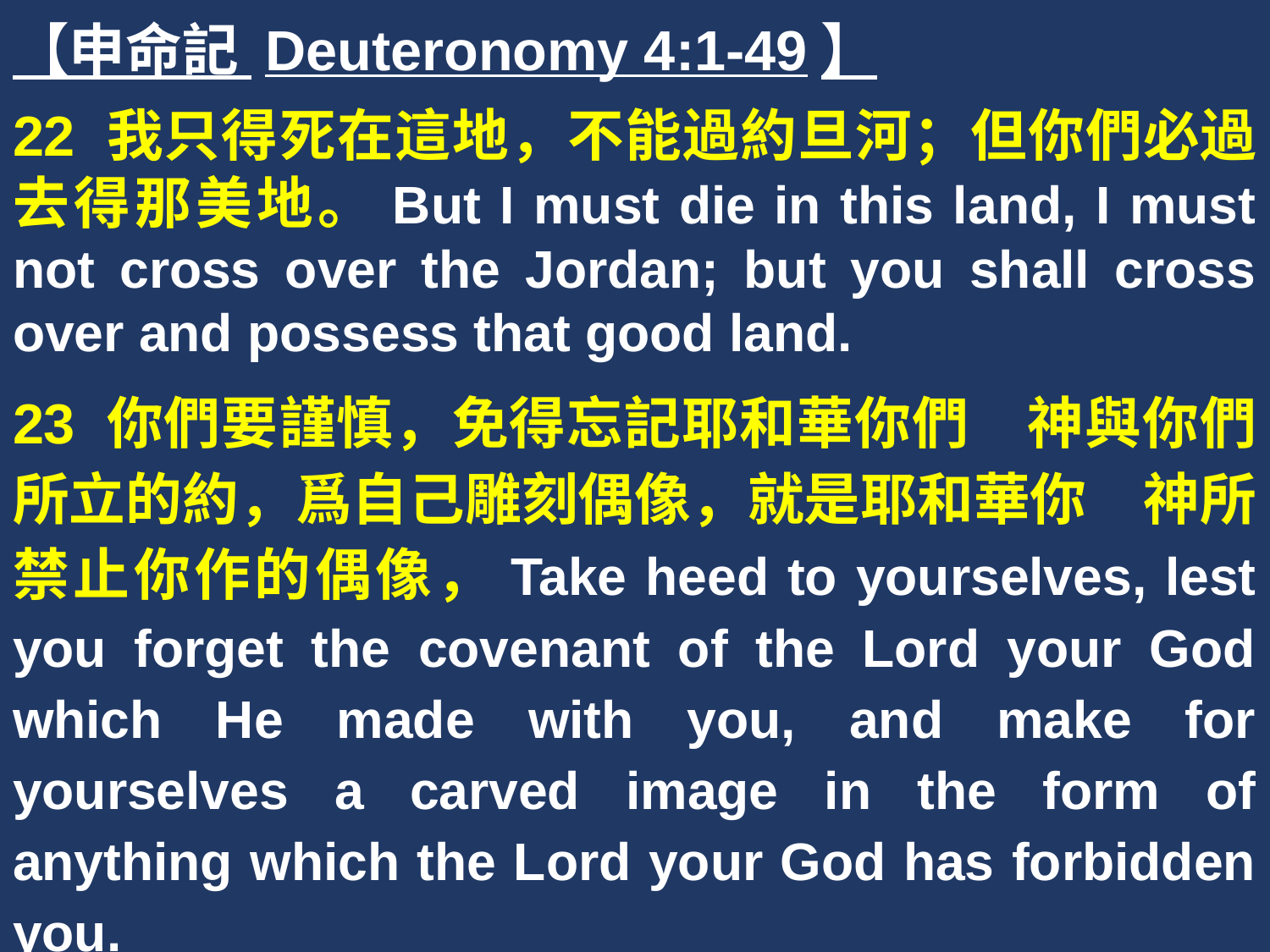

【申命記 Deuteronomy 4:1-49】
22 我只得死在這地，不能過約旦河；但你們必過去得那美地。But I must die in this land, I must not cross over the Jordan; but you shall cross over and possess that good land.
23 你們要謹慎，免得忘記耶和華你們　神與你們所立的約，爲自己雕刻偶像，就是耶和華你　神所禁止你作的偶像，Take heed to yourselves, lest you forget the covenant of the Lord your God which He made with you, and make for yourselves a carved image in the form of anything which the Lord your God has forbidden you.